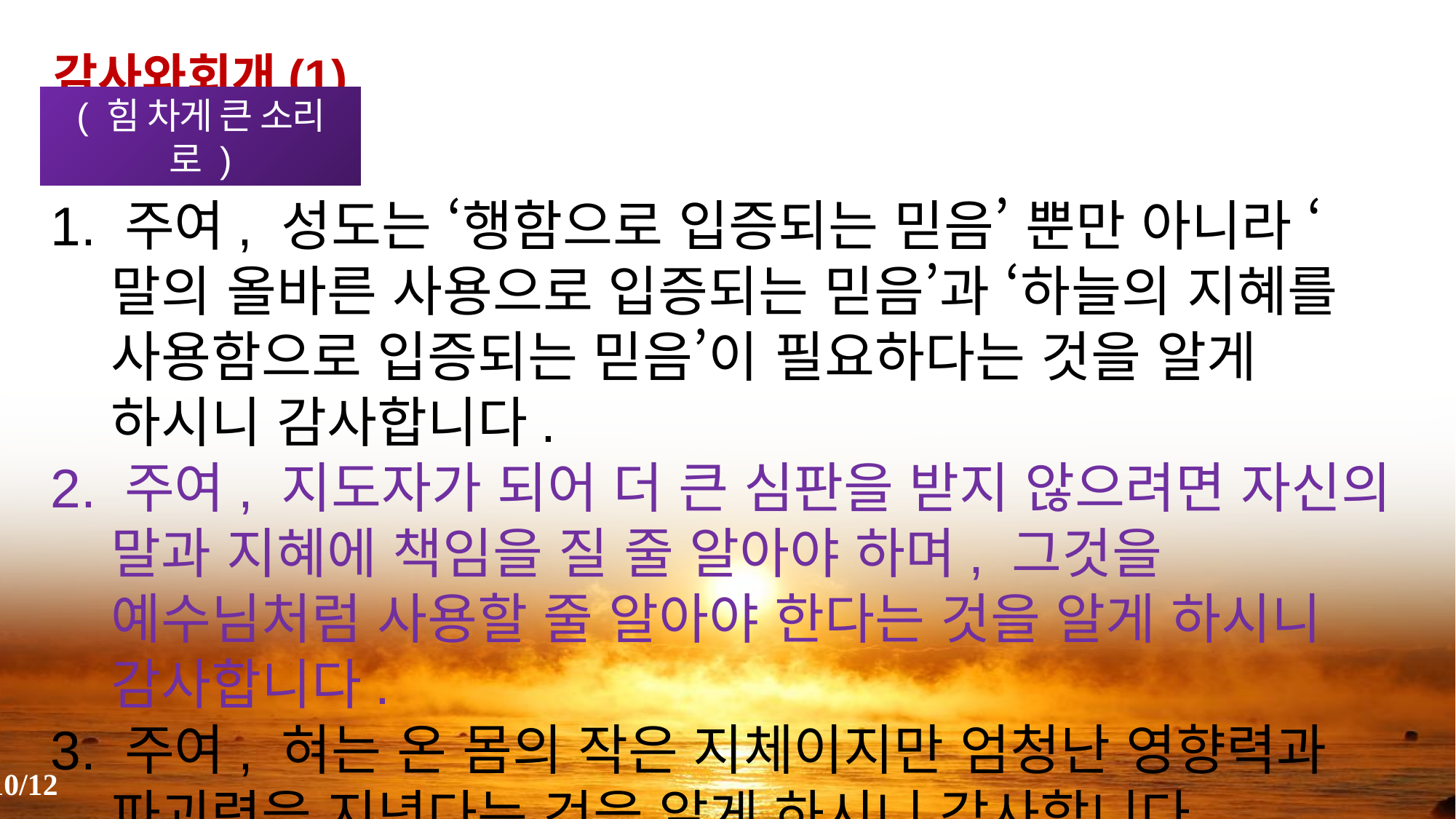

감사와회개(1)

( 힘 차게 큰 소리로 )
1. 주여, 성도는 ‘행함으로 입증되는 믿음’ 뿐만 아니라 ‘말의 올바른 사용으로 입증되는 믿음’과 ‘하늘의 지혜를 사용함으로 입증되는 믿음’이 필요하다는 것을 알게 하시니 감사합니다.
2. 주여, 지도자가 되어 더 큰 심판을 받지 않으려면 자신의 말과 지혜에 책임을 질 줄 알아야 하며, 그것을 예수님처럼 사용할 줄 알아야 한다는 것을 알게 하시니 감사합니다.
3. 주여, 혀는 온 몸의 작은 지체이지만 엄청난 영향력과 파괴력을 지녔다는 것을 알게 하시니 감사합니다.